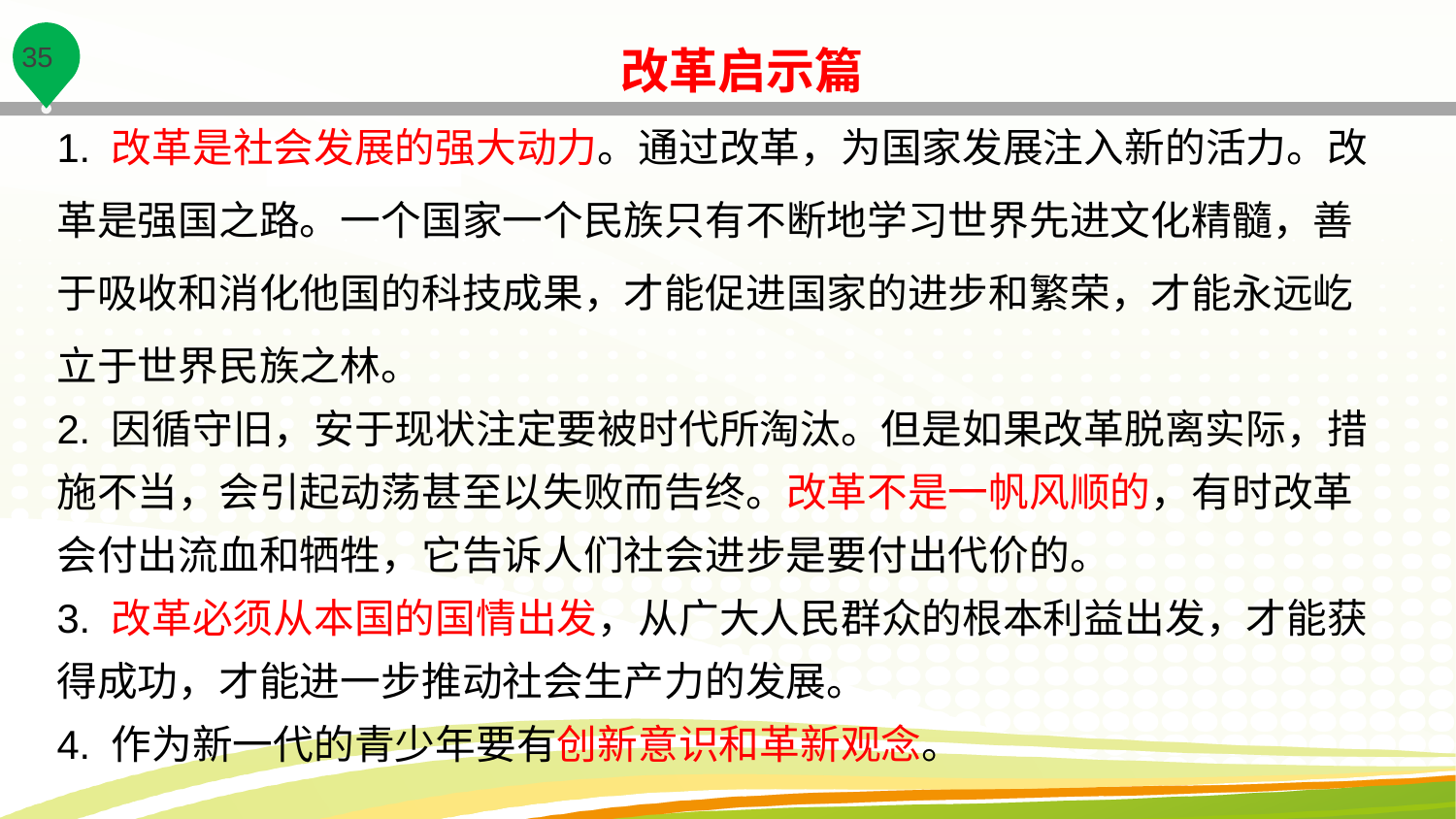

改革启示篇
1. 改革是社会发展的强大动力。通过改革，为国家发展注入新的活力。改革是强国之路。一个国家一个民族只有不断地学习世界先进文化精髓，善于吸收和消化他国的科技成果，才能促进国家的进步和繁荣，才能永远屹立于世界民族之林。
2. 因循守旧，安于现状注定要被时代所淘汰。但是如果改革脱离实际，措施不当，会引起动荡甚至以失败而告终。改革不是一帆风顺的，有时改革会付出流血和牺牲，它告诉人们社会进步是要付出代价的。
3. 改革必须从本国的国情出发，从广大人民群众的根本利益出发，才能获得成功，才能进一步推动社会生产力的发展。
4. 作为新一代的青少年要有创新意识和革新观念。